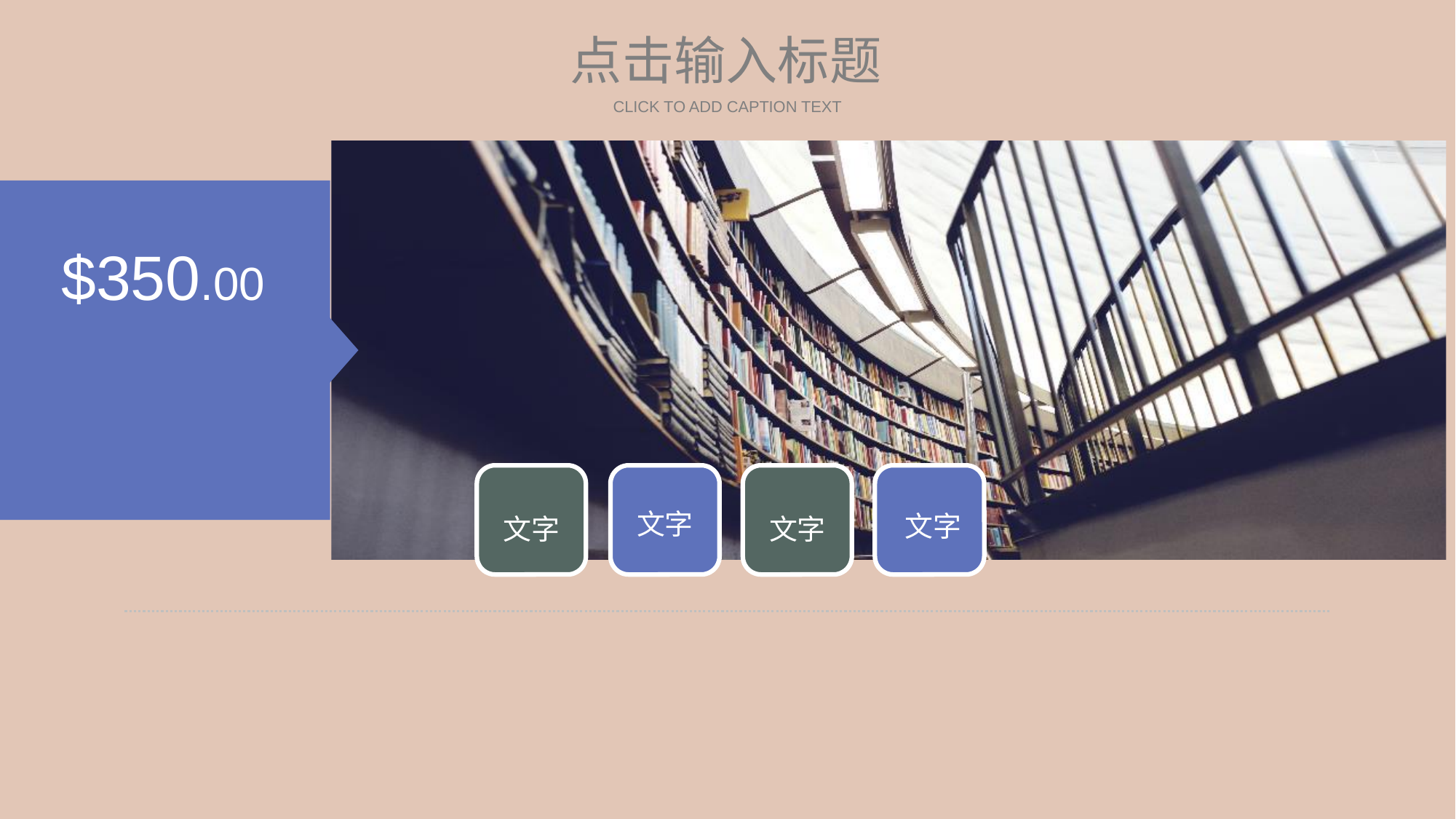

点击输入标题
CLICK TO ADD CAPTION TEXT

$350.00

文字
文字
文字
文字